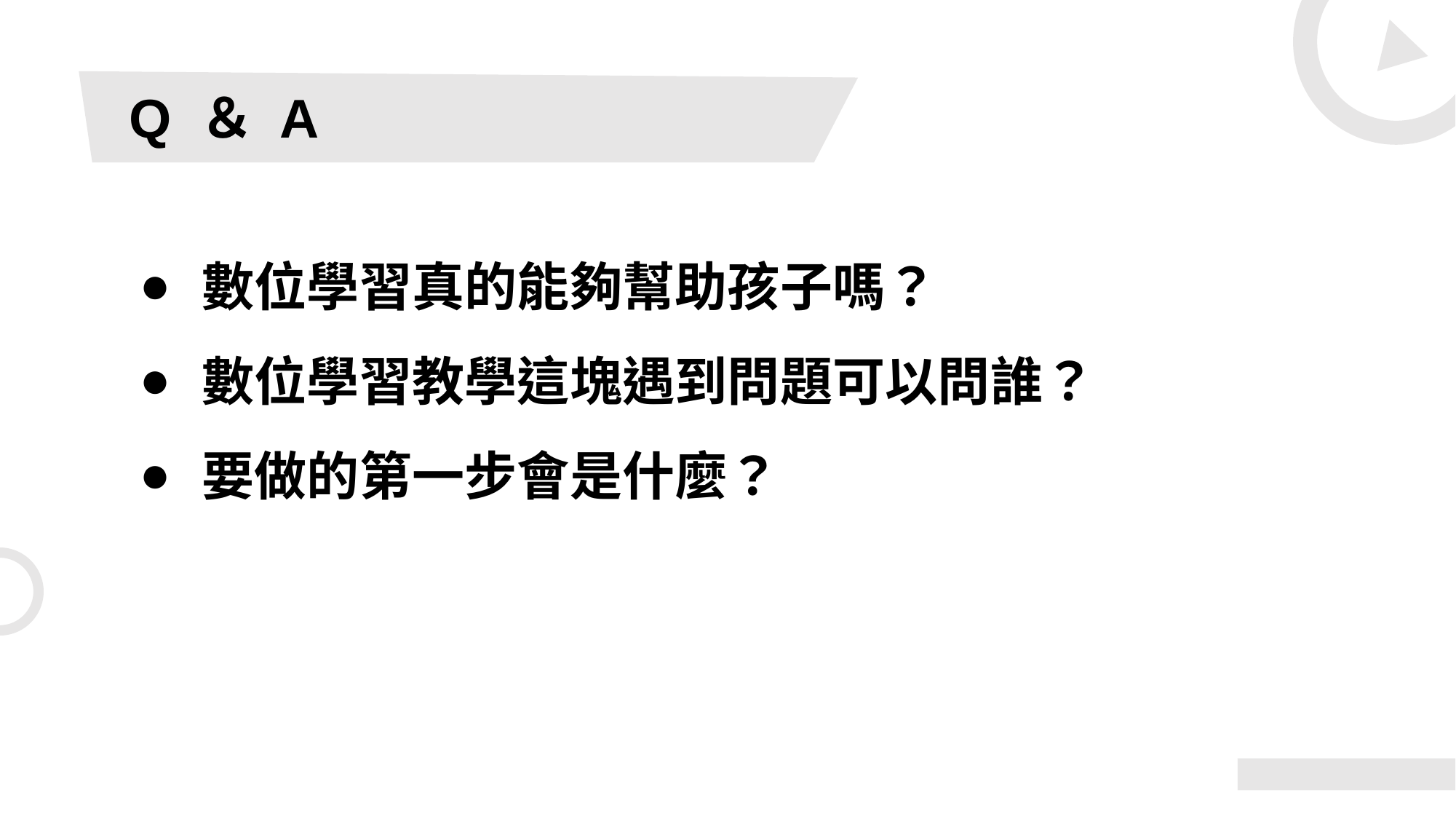

# Q ＆ A
數位學習真的能夠幫助孩子嗎？
數位學習教學這塊遇到問題可以問誰？
要做的第一步會是什麼？